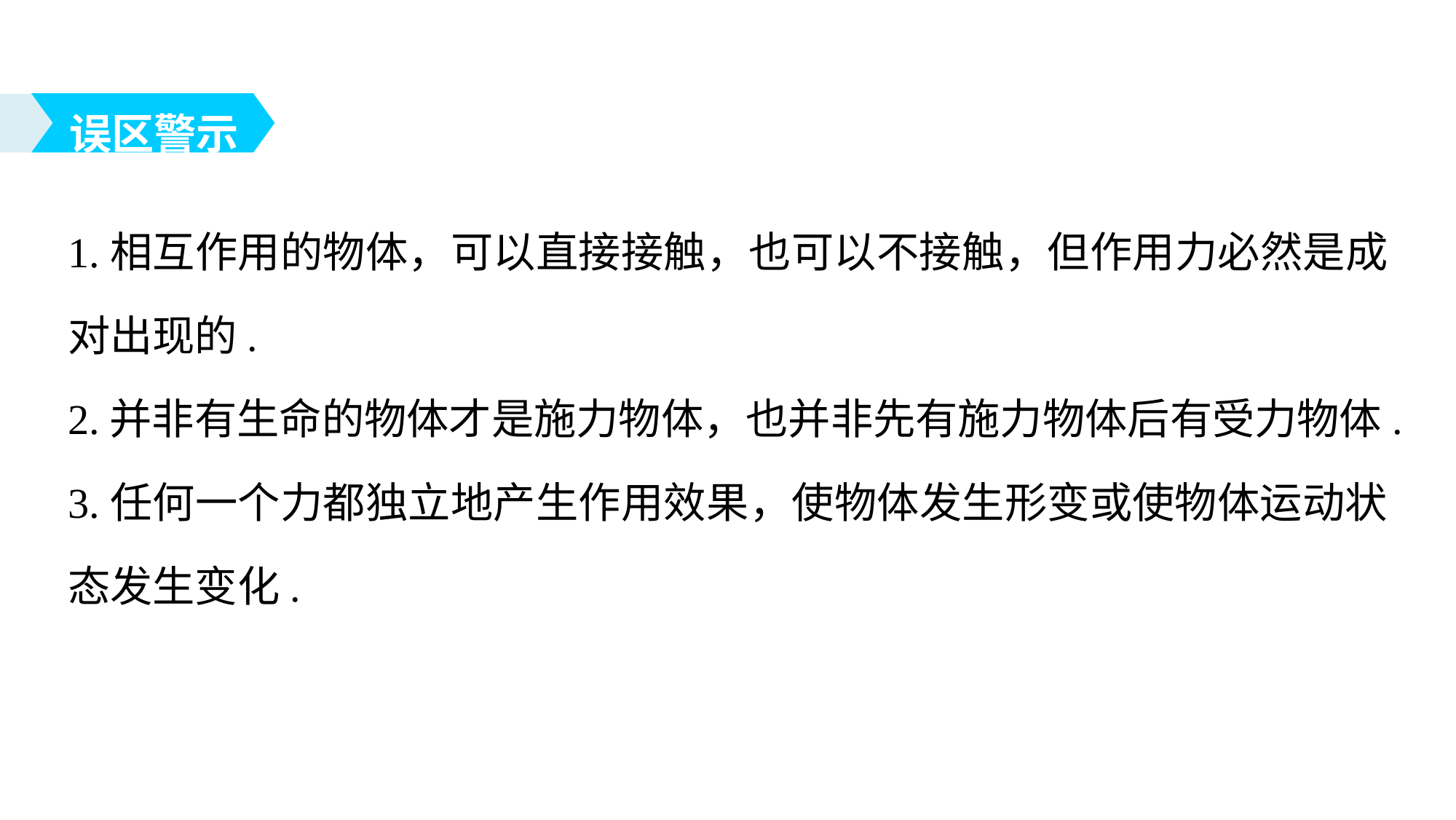

误区警示

1.相互作用的物体，可以直接接触，也可以不接触，但作用力必然是成对出现的.
2.并非有生命的物体才是施力物体，也并非先有施力物体后有受力物体.
3.任何一个力都独立地产生作用效果，使物体发生形变或使物体运动状态发生变化.